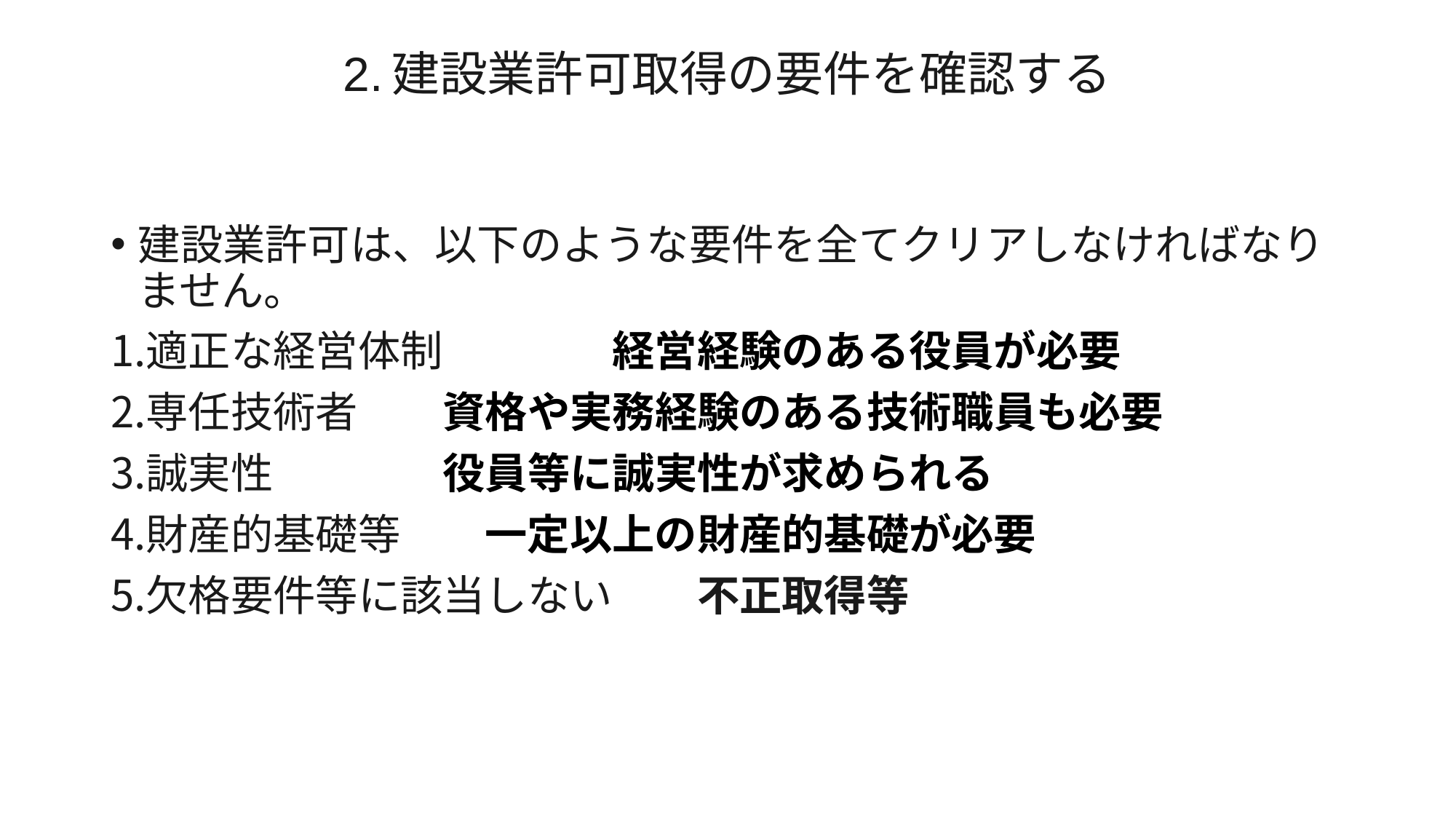

# 2.建設業許可取得の要件を確認する
建設業許可は、以下のような要件を全てクリアしなければなりません。
適正な経営体制　　　　経営経験のある役員が必要
専任技術者　　資格や実務経験のある技術職員も必要
誠実性　　　　役員等に誠実性が求められる
財産的基礎等　　一定以上の財産的基礎が必要
欠格要件等に該当しない　　不正取得等